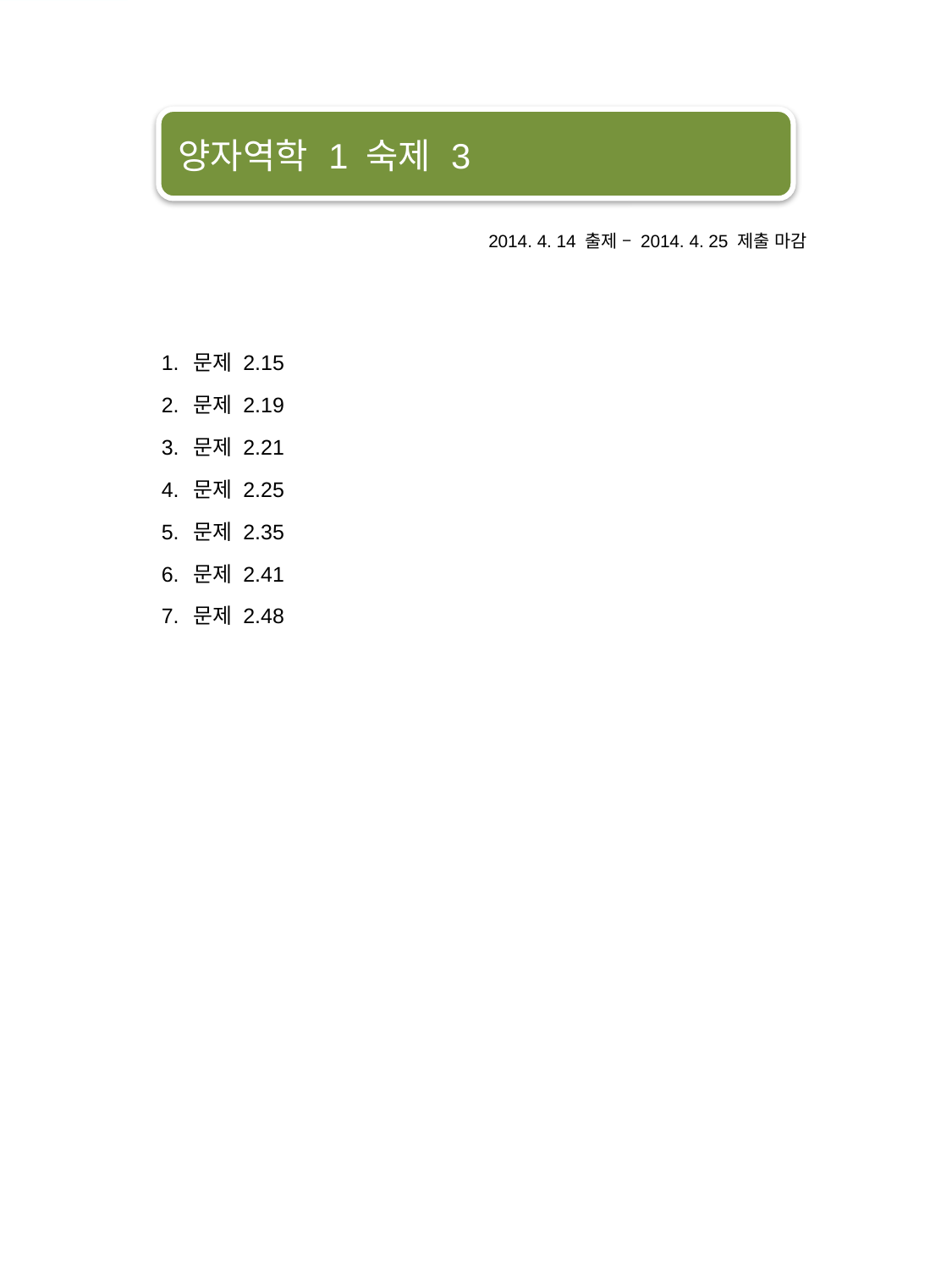

양자역학 1 숙제 3
2014. 4. 14 출제 – 2014. 4. 25 제출 마감
문제 2.15
문제 2.19
문제 2.21
문제 2.25
문제 2.35
문제 2.41
문제 2.48